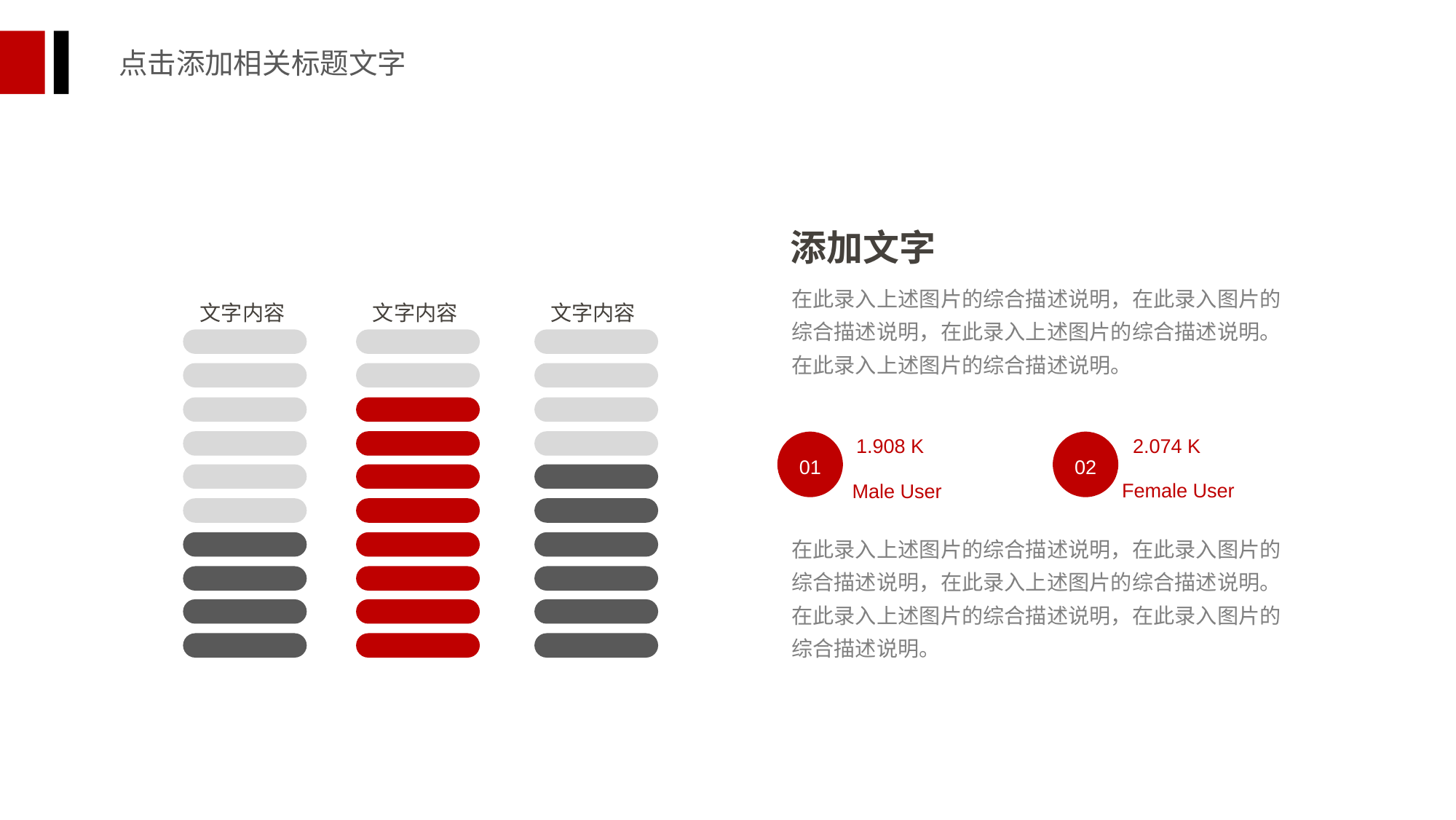

点击添加相关标题文字
添加文字
在此录入上述图片的综合描述说明，在此录入图片的综合描述说明，在此录入上述图片的综合描述说明。在此录入上述图片的综合描述说明。
文字内容
文字内容
文字内容

1.908 K
2.074 K

01
02

Female User
Male User

在此录入上述图片的综合描述说明，在此录入图片的综合描述说明，在此录入上述图片的综合描述说明。在此录入上述图片的综合描述说明，在此录入图片的综合描述说明。